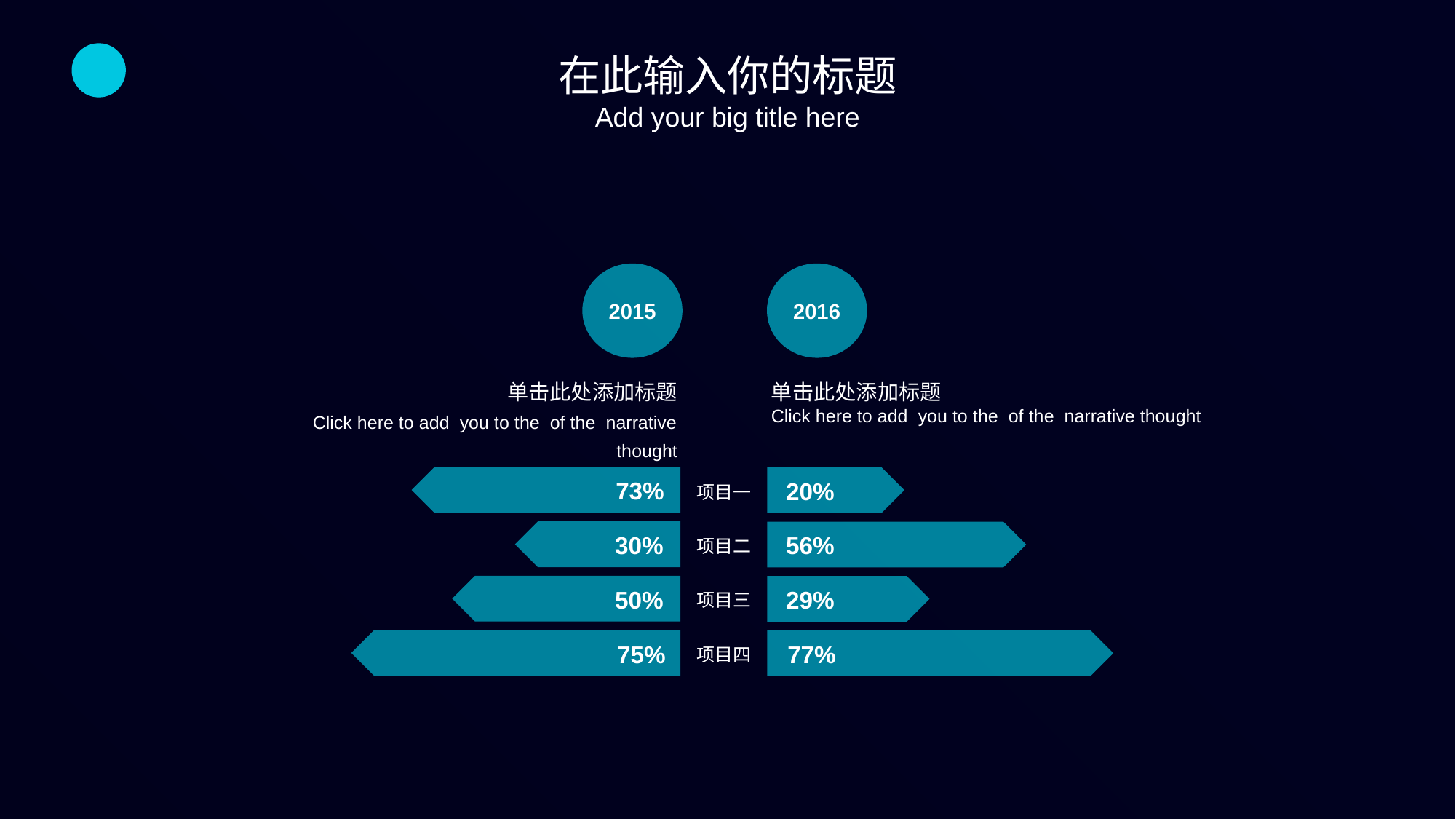

在此输入你的标题
Add your big title here
2015
2016
单击此处添加标题
Click here to add  you to the  of the  narrative thought
单击此处添加标题
Click here to add  you to the  of the  narrative thought

73%
20%
项目一

56%
30%
项目二

29%
50%
项目三

77%
75%
项目四